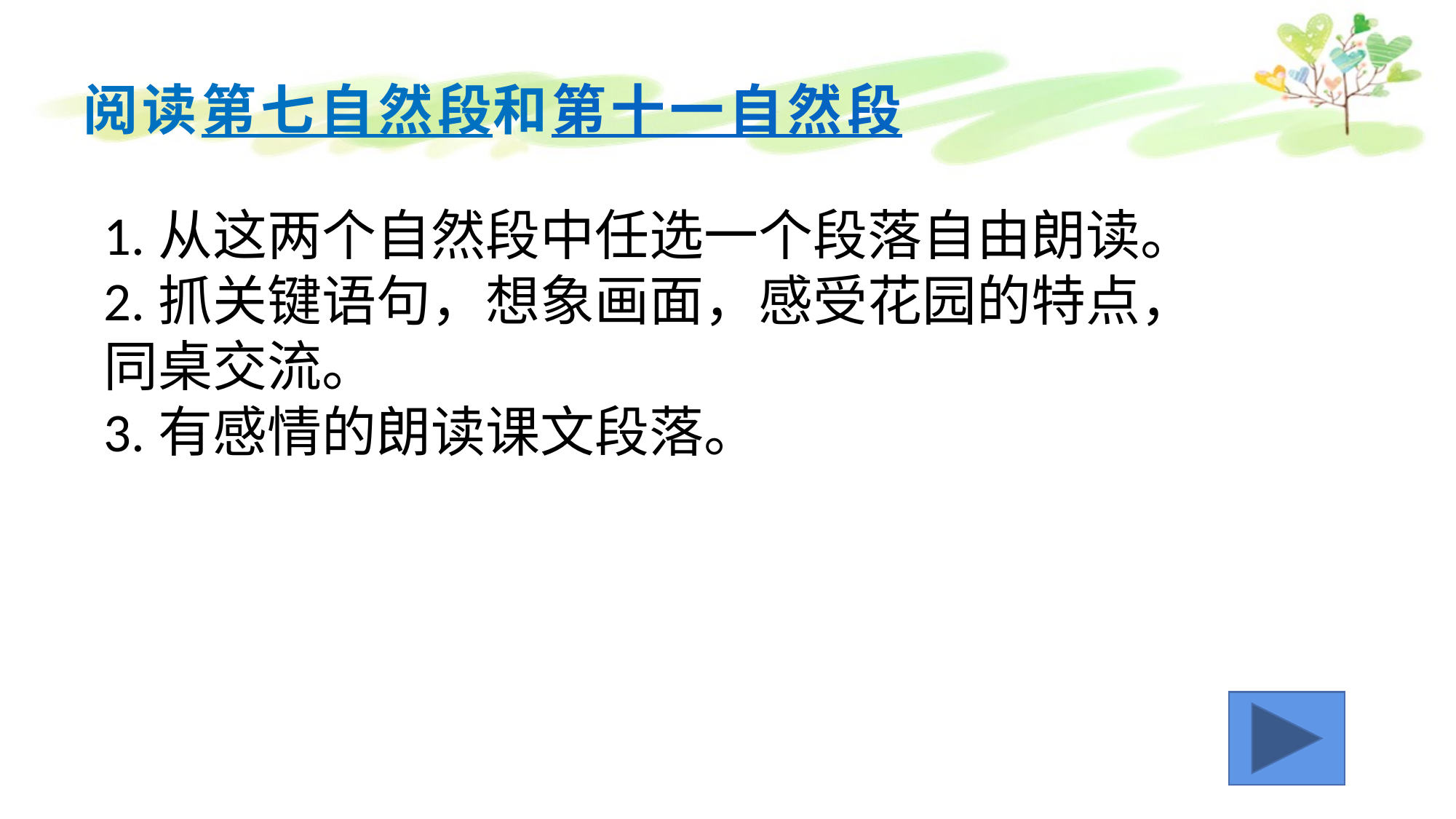

# 阅读第七自然段和第十一自然段

1.从这两个自然段中任选一个段落自由朗读。
2.抓关键语句，想象画面，感受花园的特点，同桌交流。
3.有感情的朗读课文段落。